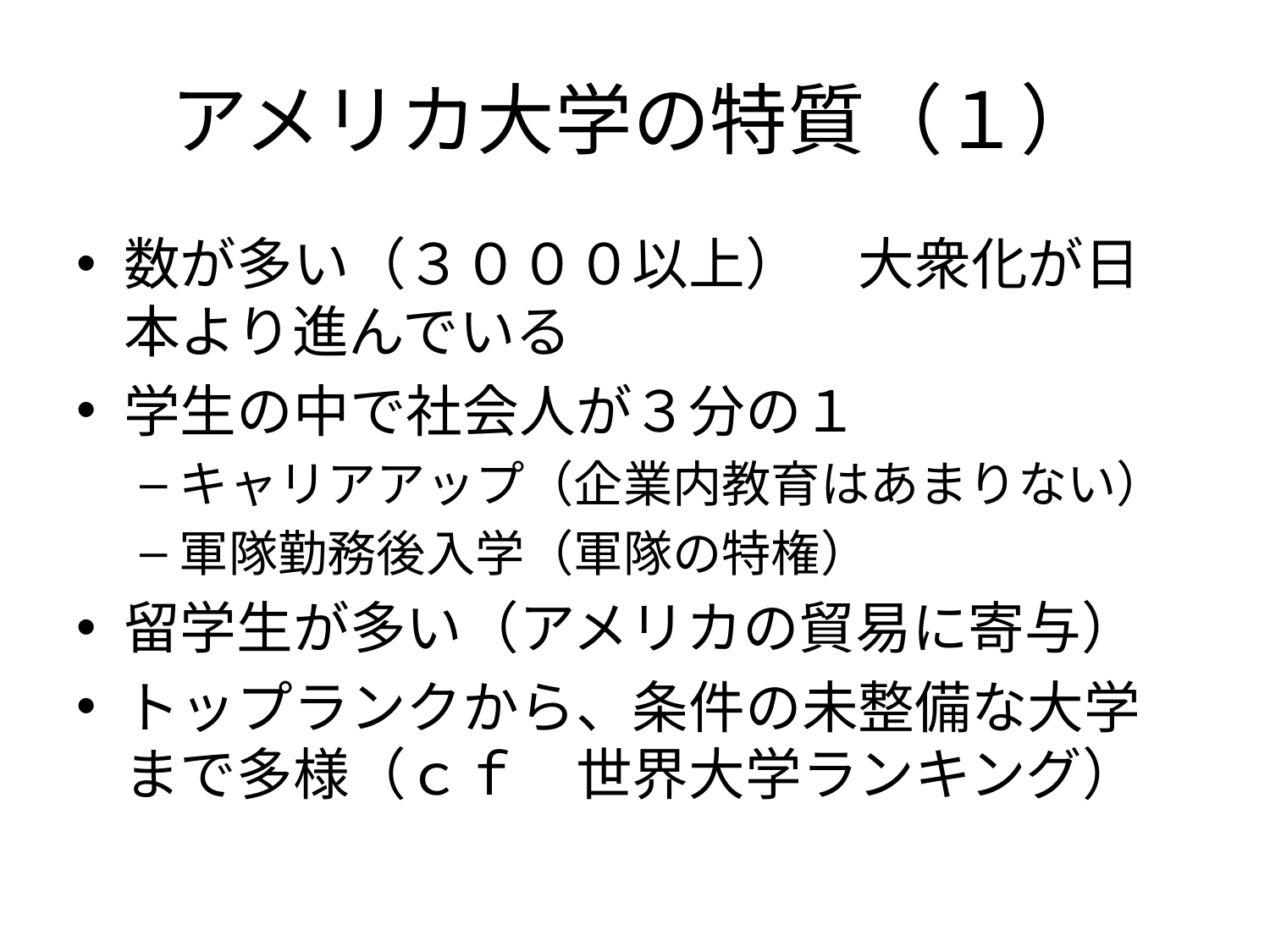

# アメリカ大学の特質（１）
数が多い（３０００以上）　大衆化が日本より進んでいる
学生の中で社会人が３分の１
キャリアアップ（企業内教育はあまりない）
軍隊勤務後入学（軍隊の特権）
留学生が多い（アメリカの貿易に寄与）
トップランクから、条件の未整備な大学まで多様（ｃｆ　世界大学ランキング）